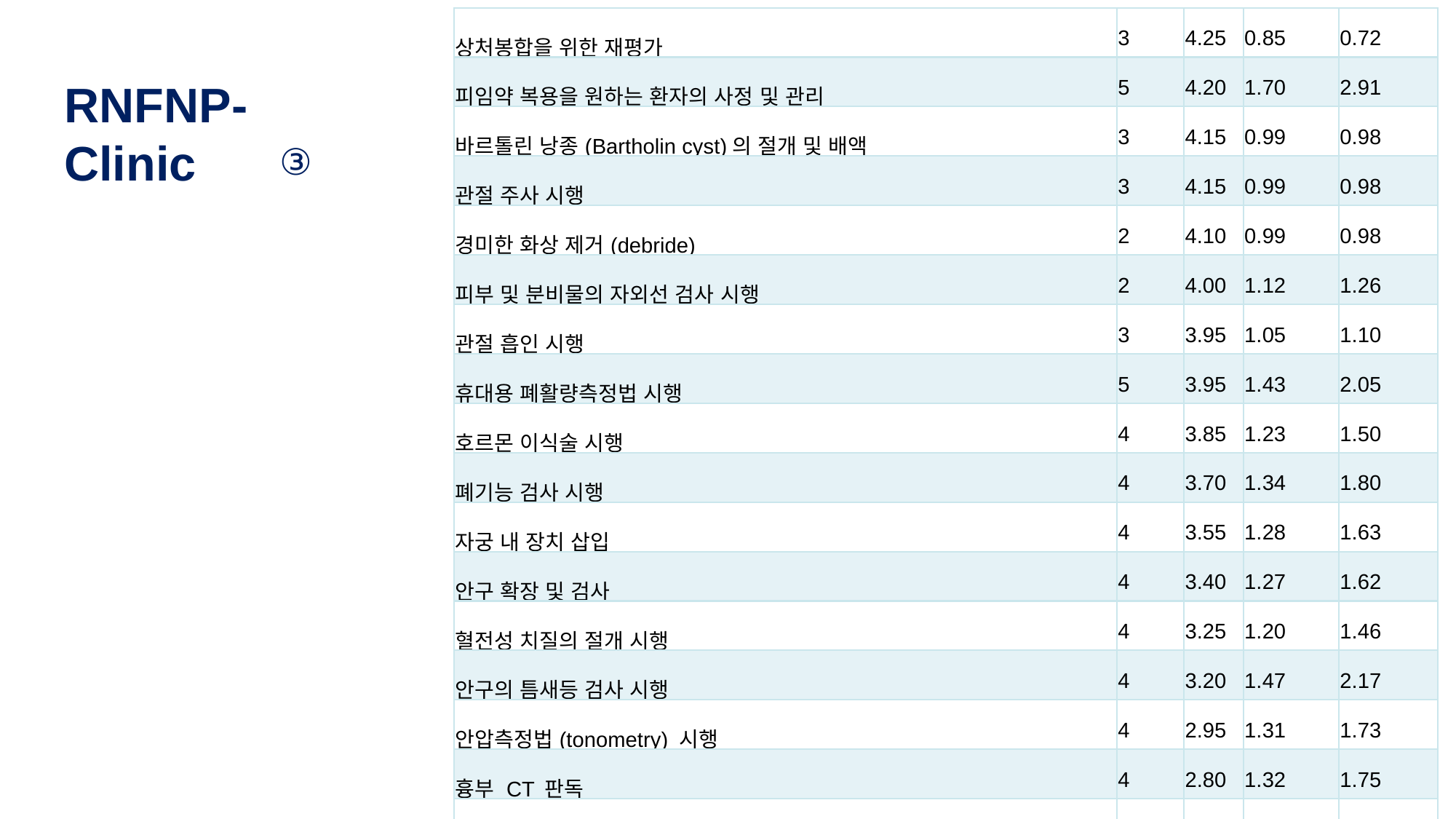

| 상처봉합을 위한 재평가 | 3 | 4.25 | 0.85 | 0.72 |
| --- | --- | --- | --- | --- |
| 피임약 복용을 원하는 환자의 사정 및 관리 | 5 | 4.20 | 1.70 | 2.91 |
| 바르톨린 낭종(Bartholin cyst)의 절개 및 배액 | 3 | 4.15 | 0.99 | 0.98 |
| 관절 주사 시행 | 3 | 4.15 | 0.99 | 0.98 |
| 경미한 화상 제거(debride) | 2 | 4.10 | 0.99 | 0.98 |
| 피부 및 분비물의 자외선 검사 시행 | 2 | 4.00 | 1.12 | 1.26 |
| 관절 흡인 시행 | 3 | 3.95 | 1.05 | 1.10 |
| 휴대용 폐활량측정법 시행 | 5 | 3.95 | 1.43 | 2.05 |
| 호르몬 이식술 시행 | 4 | 3.85 | 1.23 | 1.50 |
| 폐기능 검사 시행 | 4 | 3.70 | 1.34 | 1.80 |
| 자궁 내 장치 삽입 | 4 | 3.55 | 1.28 | 1.63 |
| 안구 확장 및 검사 | 4 | 3.40 | 1.27 | 1.62 |
| 혈전성 치질의 절개 시행 | 4 | 3.25 | 1.20 | 1.46 |
| 안구의 틈새등 검사 시행 | 4 | 3.20 | 1.47 | 2.17 |
| 안압측정법(tonometry) 시행 | 4 | 2.95 | 1.31 | 1.73 |
| 흉부 CT 판독 | 4 | 2.80 | 1.32 | 1.75 |
| 복부 CT 판독 | 4 | 2.75 | 1.37 | 1.88 |
| 골반 CT 판독 | 5 | 1.85 | 1.60 | 2.56 |
NAME OF SUBJECT
RNFNP-Clinic
③
26